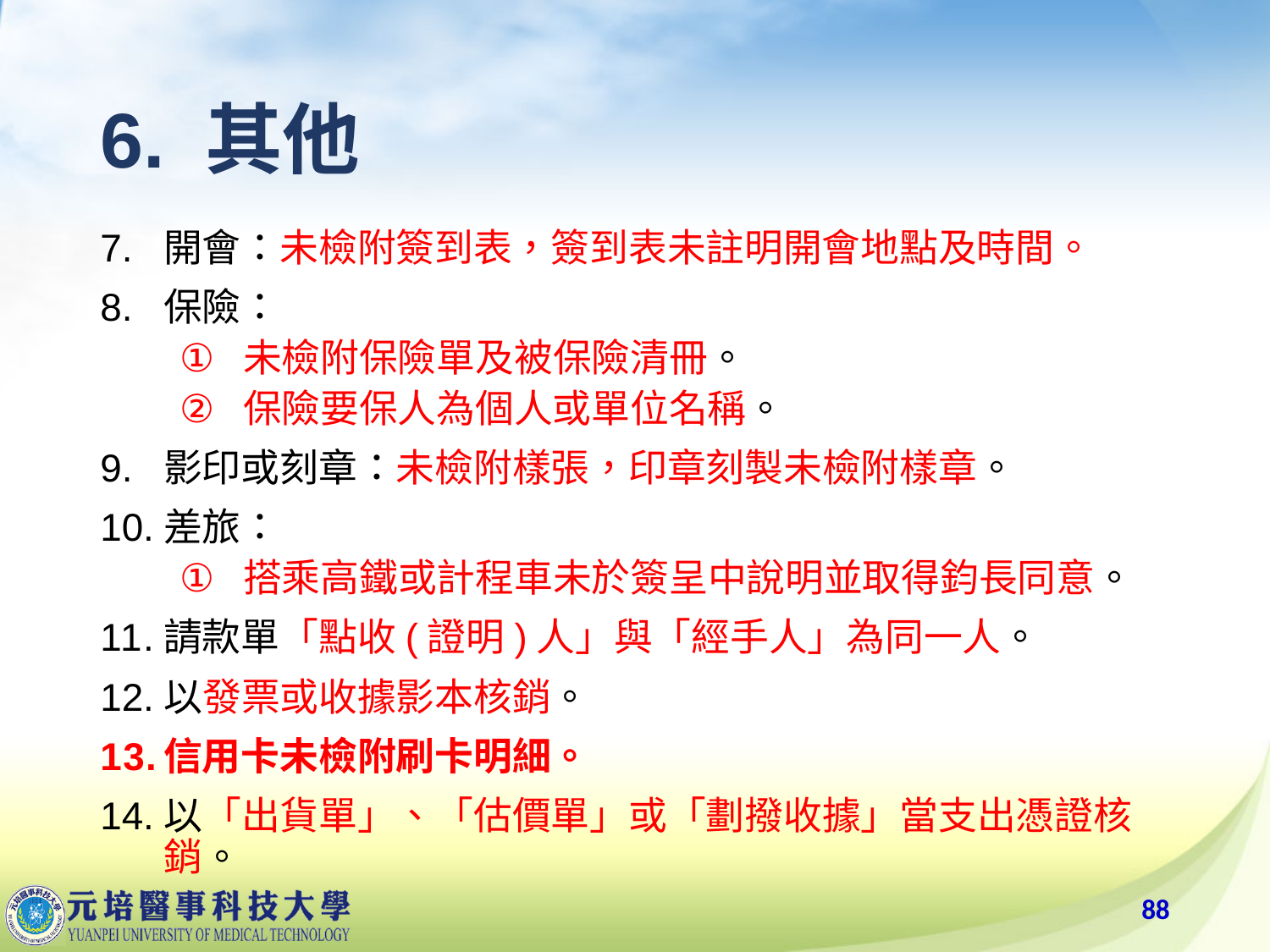

# 6. 其他
開會：未檢附簽到表，簽到表未註明開會地點及時間。
保險：
未檢附保險單及被保險清冊。
保險要保人為個人或單位名稱。
影印或刻章：未檢附樣張，印章刻製未檢附樣章。
差旅：
搭乘高鐵或計程車未於簽呈中說明並取得鈞長同意。
請款單「點收(證明)人」與「經手人」為同一人。
以發票或收據影本核銷。
信用卡未檢附刷卡明細。
以「出貨單」、「估價單」或「劃撥收據」當支出憑證核銷。

88